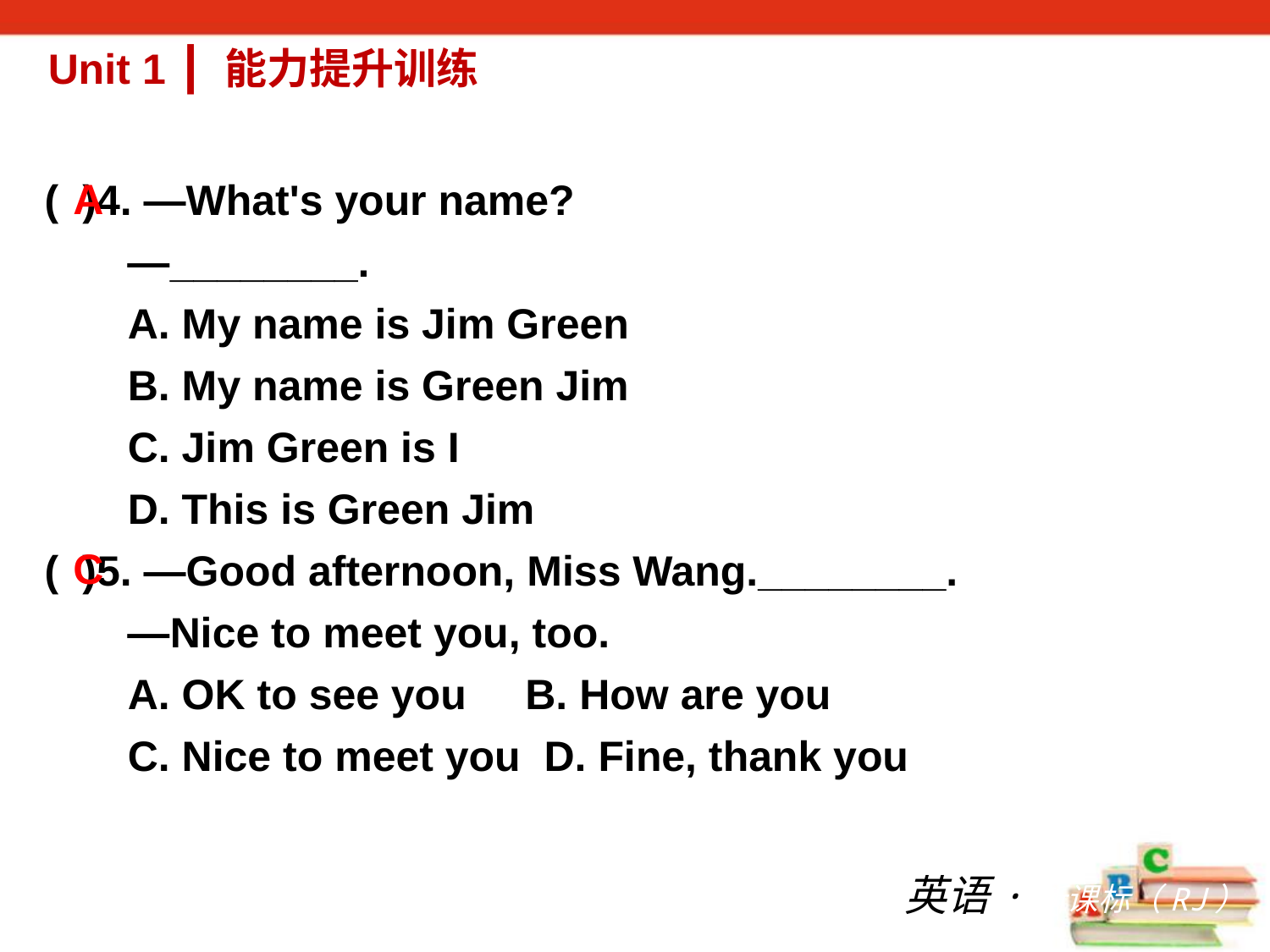

Unit 1 ┃ 能力提升训练
(  )4. —What's your name?
       —________.
       A. My name is Jim Green
       B. My name is Green Jim
       C. Jim Green is I
       D. This is Green Jim
(  )5. —Good afternoon, Miss Wang.________.
       —Nice to meet you, too.
       A. OK to see you     B. How are you
       C. Nice to meet you  D. Fine, thank you
A
C
英语·新课标（RJ）